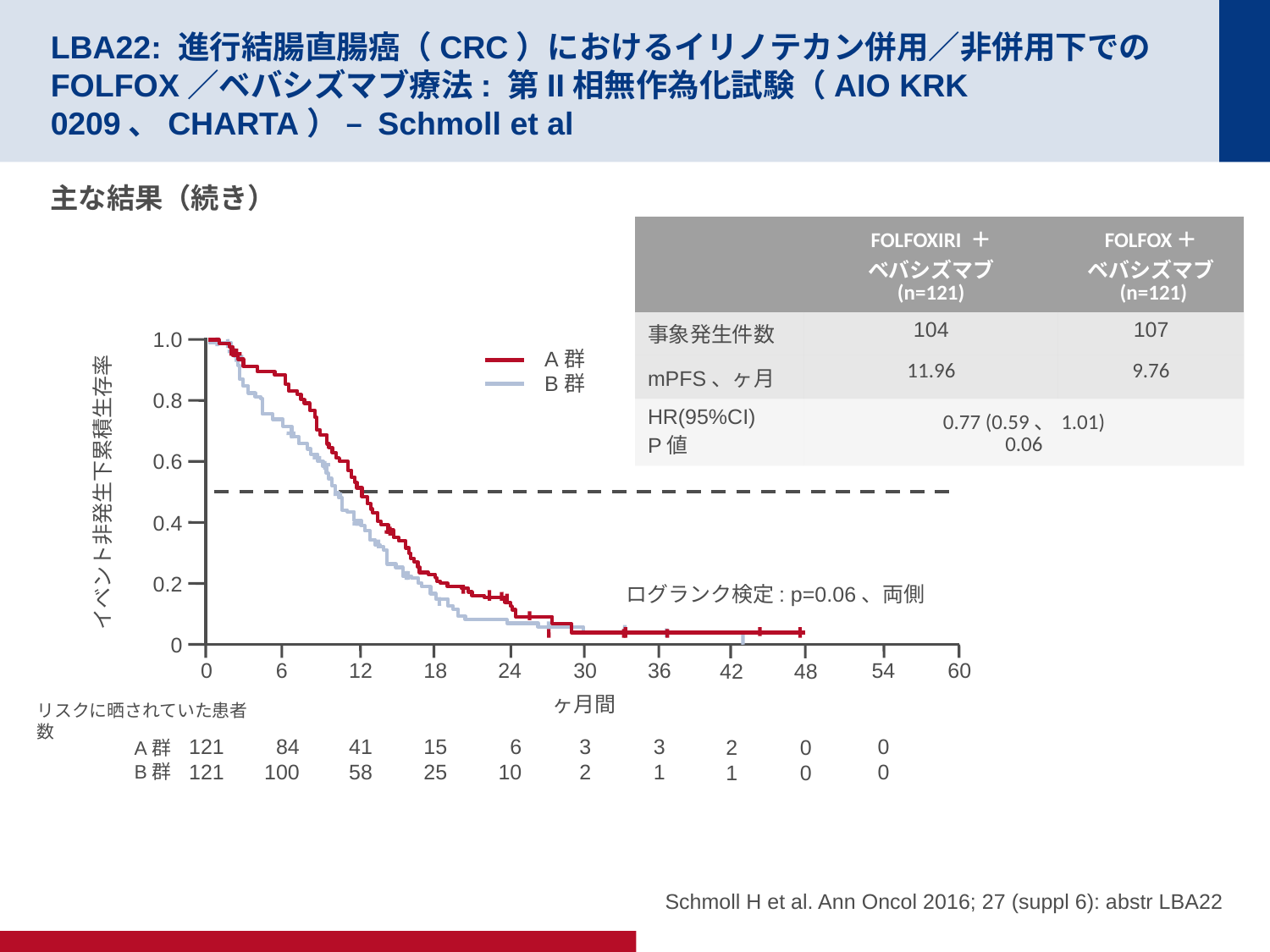

# LBA22: 進行結腸直腸癌（CRC）におけるイリノテカン併用／非併用下でのFOLFOX／ベバシズマブ療法: 第II相無作為化試験（AIO KRK 0209、CHARTA） – Schmoll et al
主な結果（続き）
|  | FOLFOXIRI ＋ ベバシズマブ (n=121) | FOLFOX＋ ベバシズマブ (n=121) |
| --- | --- | --- |
| 事象発生件数 | 104 | 107 |
| mPFS、ヶ月 | 11.96 | 9.76 |
| HR(95%CI) P値 | 0.77 (0.59、1.01) 0.06 |  |
1.0

0.8
0.6
イベント非発生下累積生存率
0.4
0.2
0
0

121
121
6

84
100
12

41
58
18

15
25
24

6
10
30

3
2
36

3
1
54

0
0
60
42

2
1
48

0
0
ヶ月間

A群
B群

ログランク検定: p=0.06、両側
リスクに晒されていた患者数

A群
B群
Schmoll H et al. Ann Oncol 2016; 27 (suppl 6): abstr LBA22